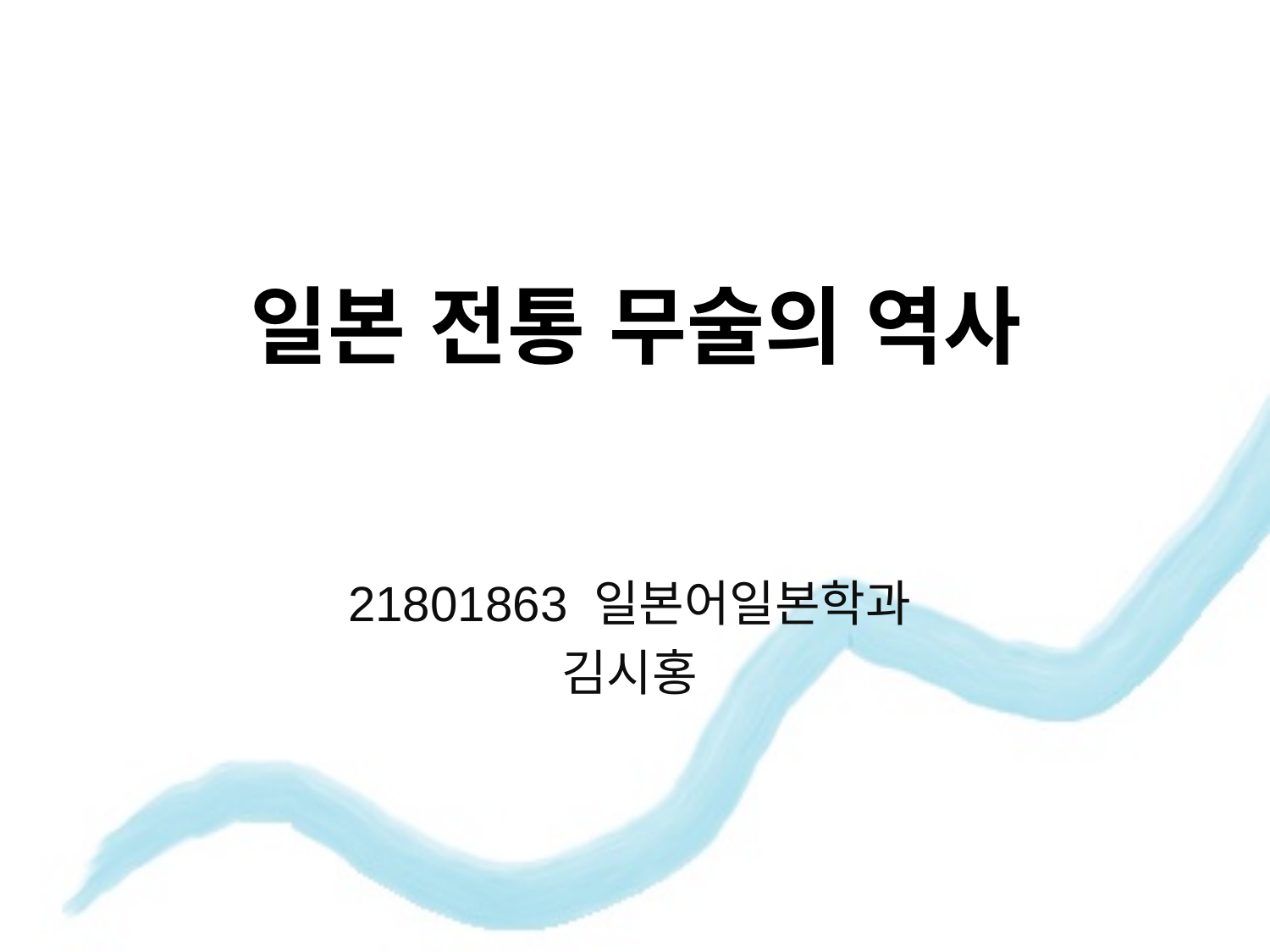

# 일본 전통 무술의 역사
21801863 일본어일본학과
김시홍